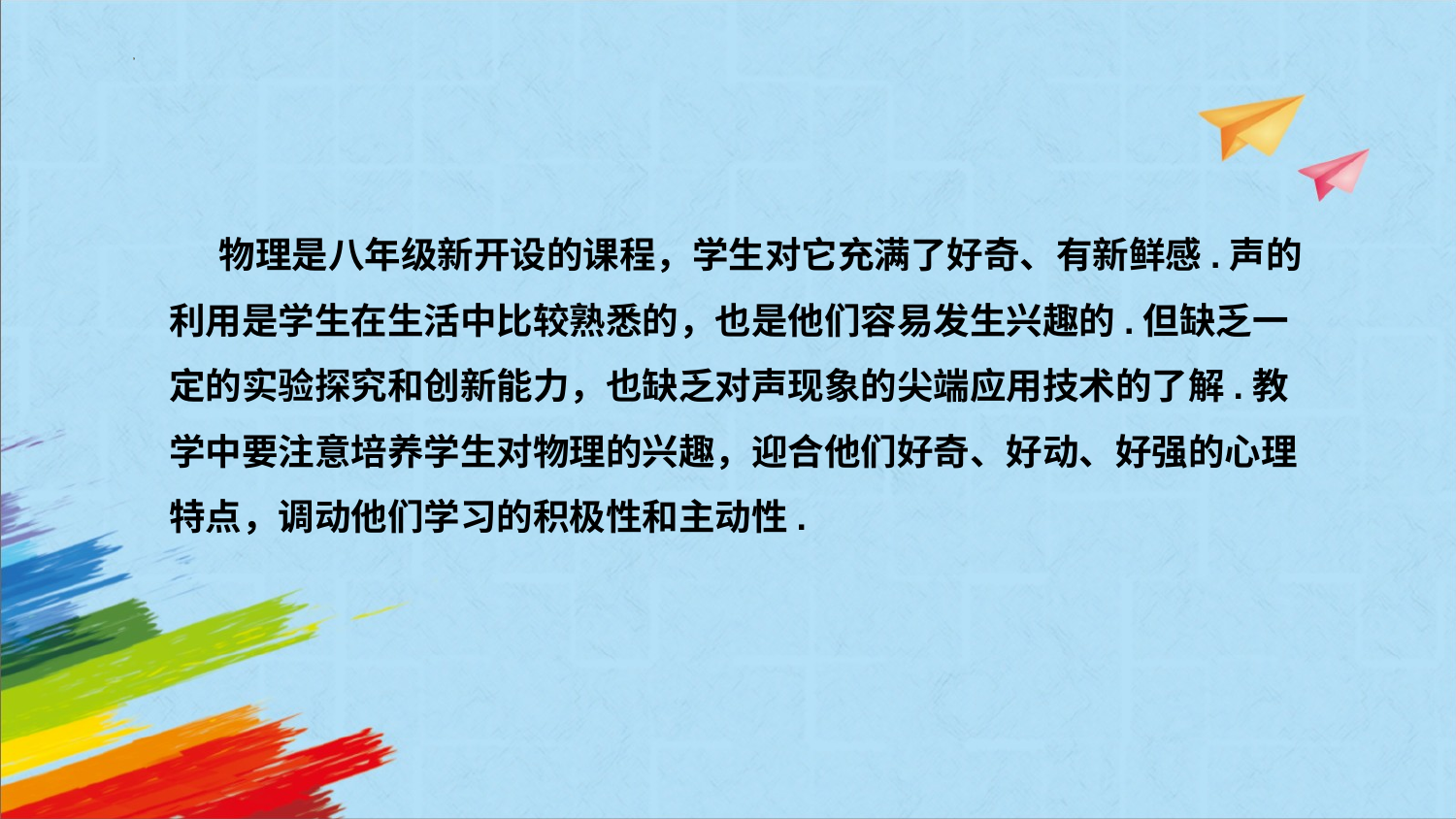

物理是八年级新开设的课程，学生对它充满了好奇、有新鲜感.声的利用是学生在生活中比较熟悉的，也是他们容易发生兴趣的.但缺乏一定的实验探究和创新能力，也缺乏对声现象的尖端应用技术的了解.教学中要注意培养学生对物理的兴趣，迎合他们好奇、好动、好强的心理特点，调动他们学习的积极性和主动性.